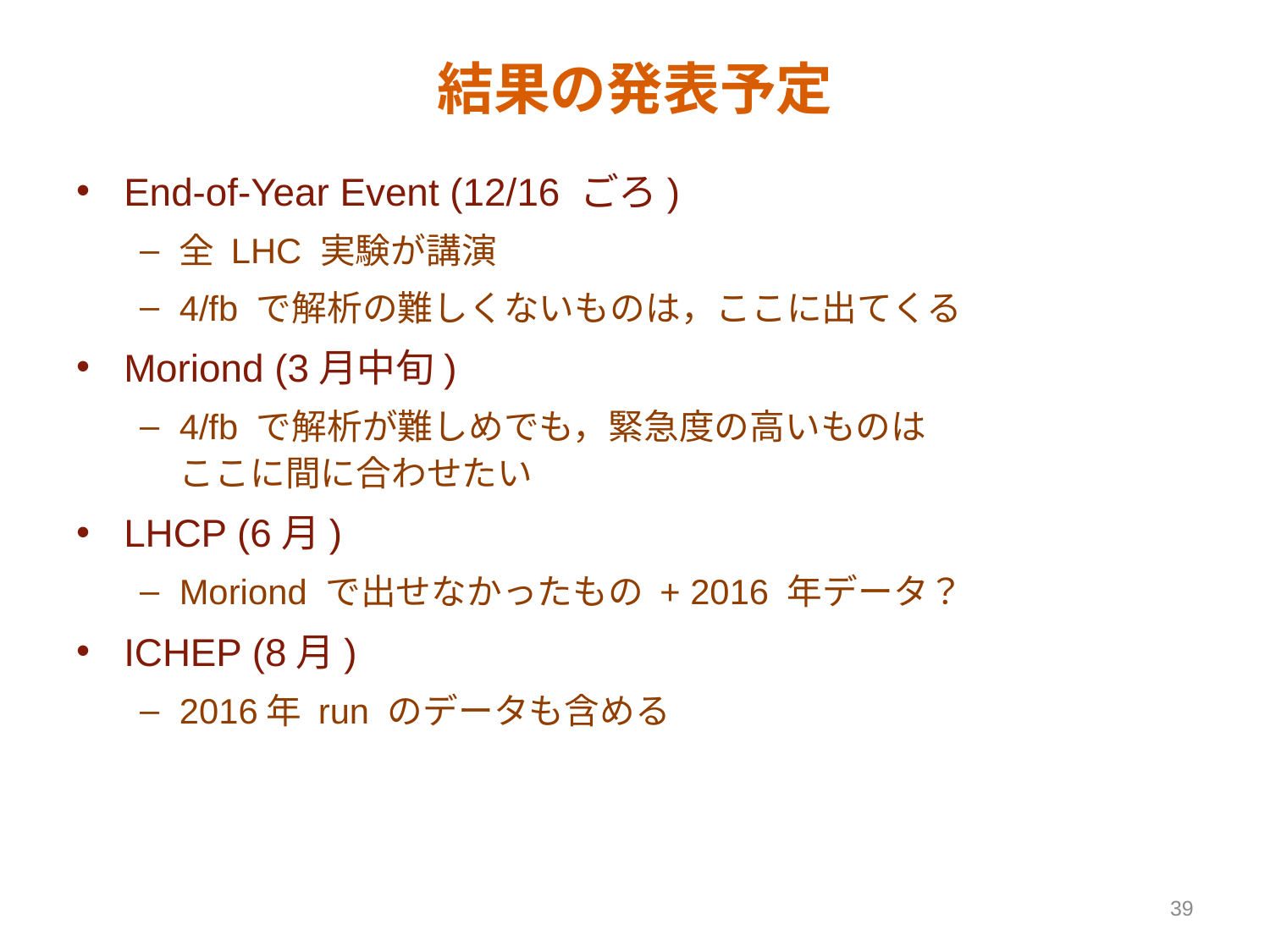

# 結果の発表予定
End-of-Year Event (12/16 ごろ)
全 LHC 実験が講演
4/fb で解析の難しくないものは，ここに出てくる
Moriond (3月中旬)
4/fb で解析が難しめでも，緊急度の高いものは
ここに間に合わせたい
LHCP (6月)
Moriond で出せなかったもの + 2016 年データ？
ICHEP (8月)
2016年 run のデータも含める
39